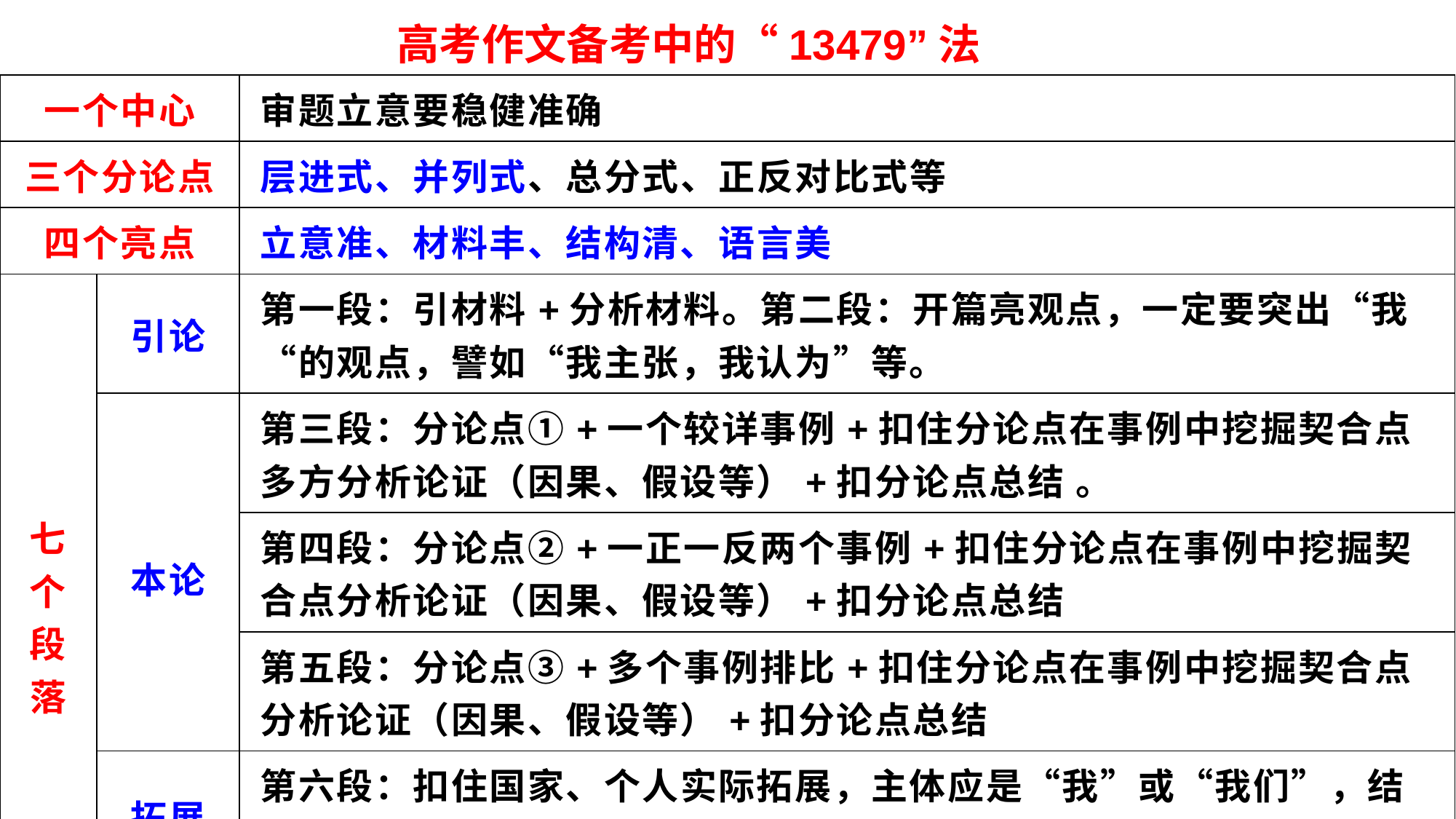

高考作文备考中的“13479”法
| 一个中心 |  | 审题立意要稳健准确 |
| --- | --- | --- |
| 三个分论点 |  | 层进式、并列式、总分式、正反对比式等 |
| 四个亮点 |  | 立意准、材料丰、结构清、语言美 |
| 七个段落 | 引论 | 第一段：引材料+分析材料。第二段：开篇亮观点，一定要突出“我“的观点，譬如“我主张，我认为”等。 |
|  | 本论 | 第三段：分论点①+一个较详事例+扣住分论点在事例中挖掘契合点多方分析论证（因果、假设等）+扣分论点总结 。 |
|  |  | 第四段：分论点②+一正一反两个事例+扣住分论点在事例中挖掘契合点分析论证（因果、假设等）+扣分论点总结 |
|  |  | 第五段：分论点③+多个事例排比+扣住分论点在事例中挖掘契合点分析论证（因果、假设等）+扣分论点总结 |
|  | 拓展 | 第六段：扣住国家、个人实际拓展，主体应是“我”或“我们”，结合观点讲在实际中该怎么做。 |
|  | 结论 | 第七段：结论，收束有力，号召有力。 |
| 九处点题 |  | 标题、开头﹑中间三段开头结尾、结尾 |